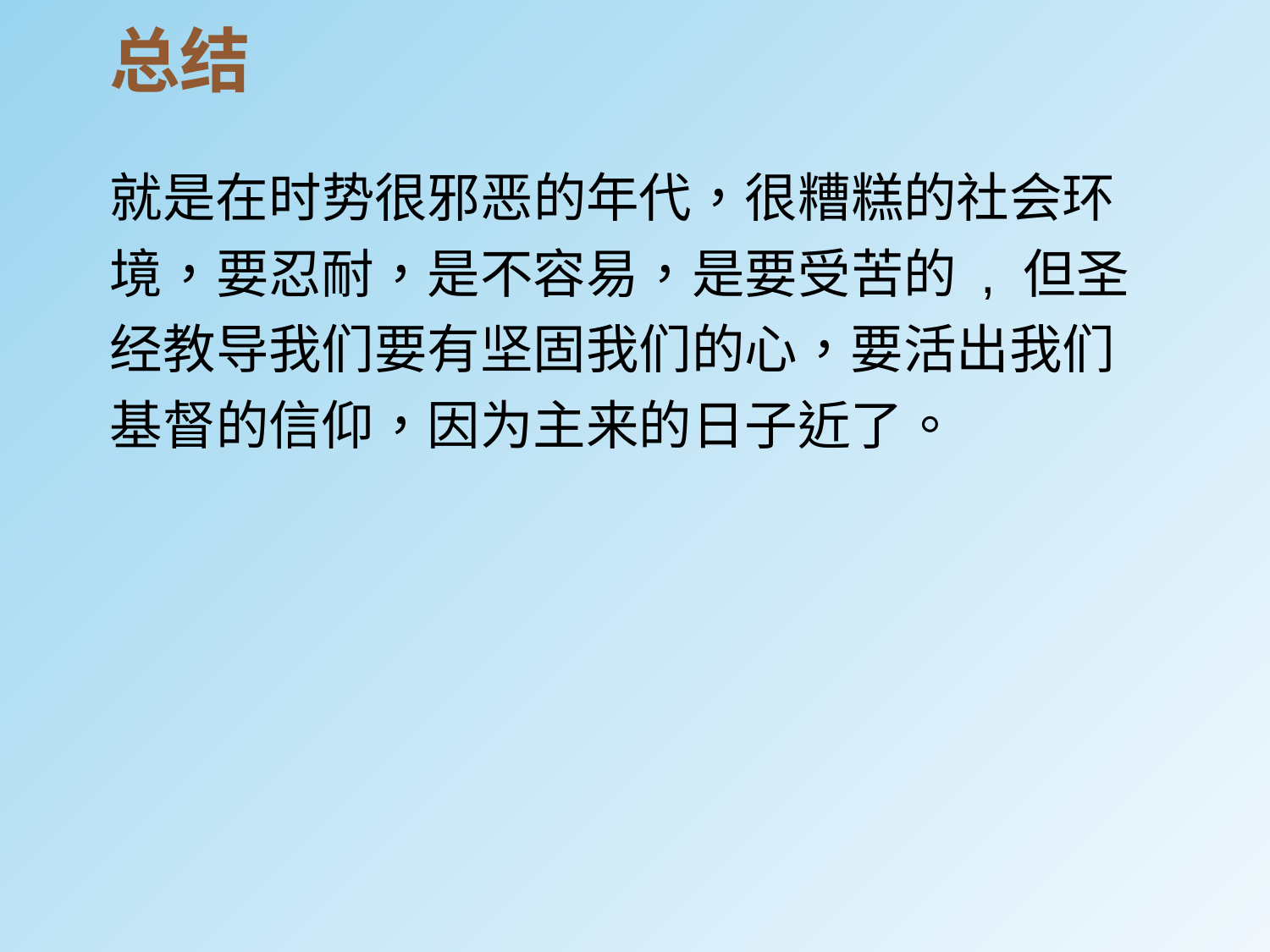

总结
就是在时势很邪恶的年代，很糟糕的社会环境，要忍耐，是不容易，是要受苦的 , 但圣经教导我们要有坚固我们的心，要活出我们基督的信仰，因为主来的日子近了。